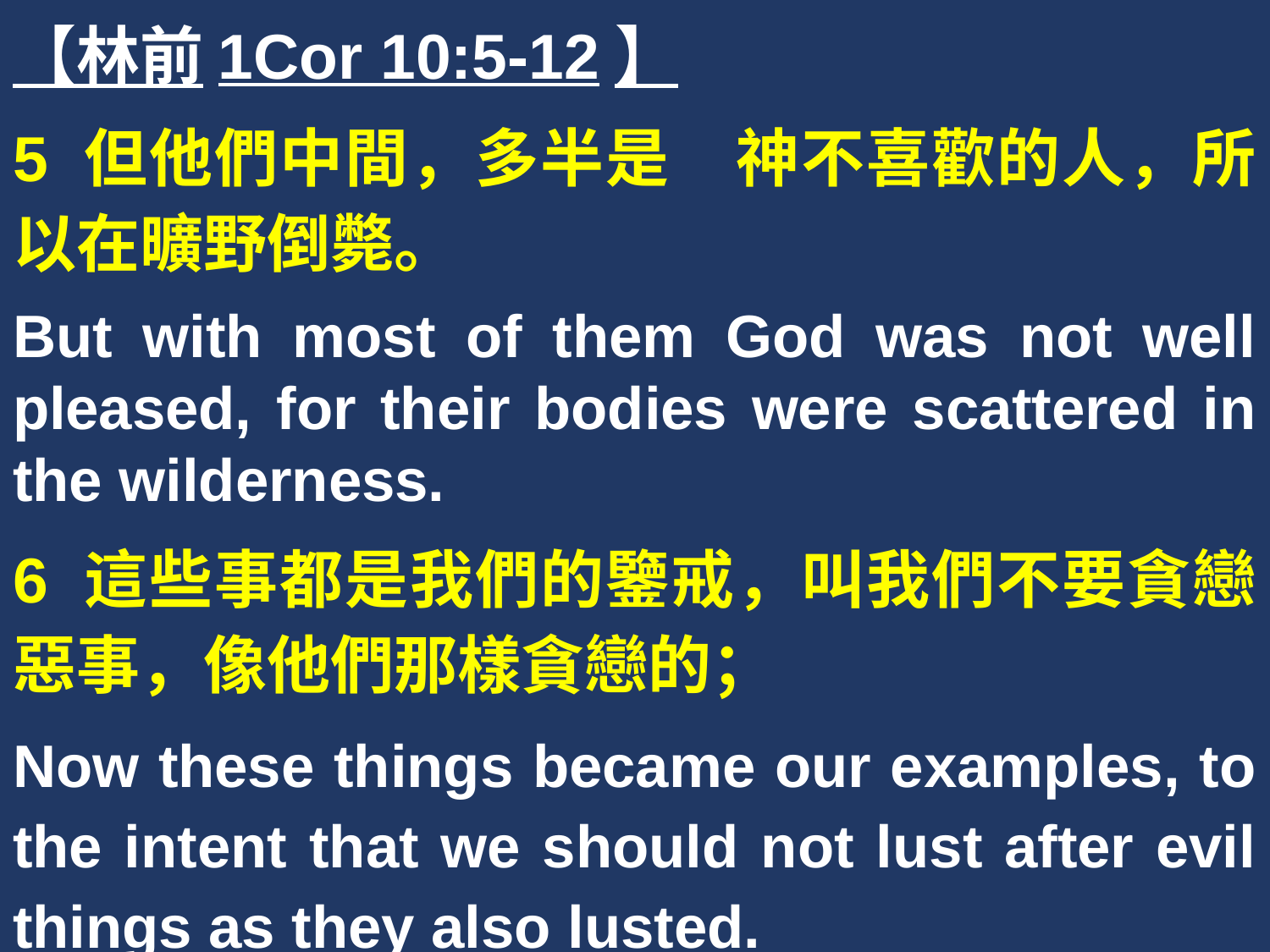

【林前1Cor 10:5-12】
5 但他們中間，多半是　神不喜歡的人，所以在曠野倒斃。
But with most of them God was not well pleased, for their bodies were scattered in the wilderness.
6 這些事都是我們的鑒戒，叫我們不要貪戀惡事，像他們那樣貪戀的；
Now these things became our examples, to the intent that we should not lust after evil things as they also lusted.